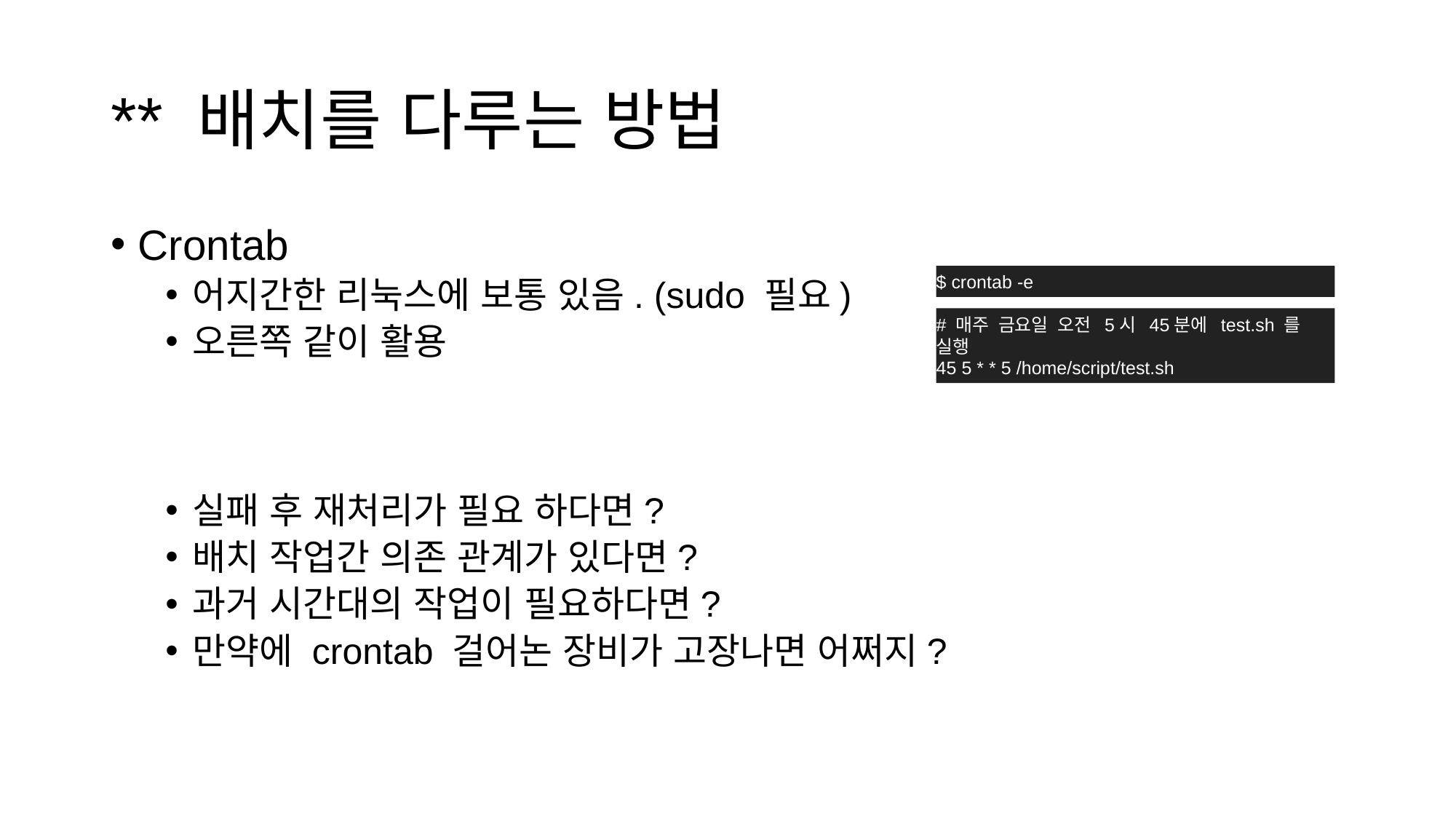

# ** 배치를 다루는 방법
Crontab
어지간한 리눅스에 보통 있음. (sudo 필요)
오른쪽 같이 활용

실패 후 재처리가 필요 하다면?
배치 작업간 의존 관계가 있다면?
과거 시간대의 작업이 필요하다면?
만약에 crontab 걸어논 장비가 고장나면 어쩌지?

$ crontab -e
# 매주 금요일 오전 5시 45분에 test.sh 를 실행
45 5 * * 5 /home/script/test.sh